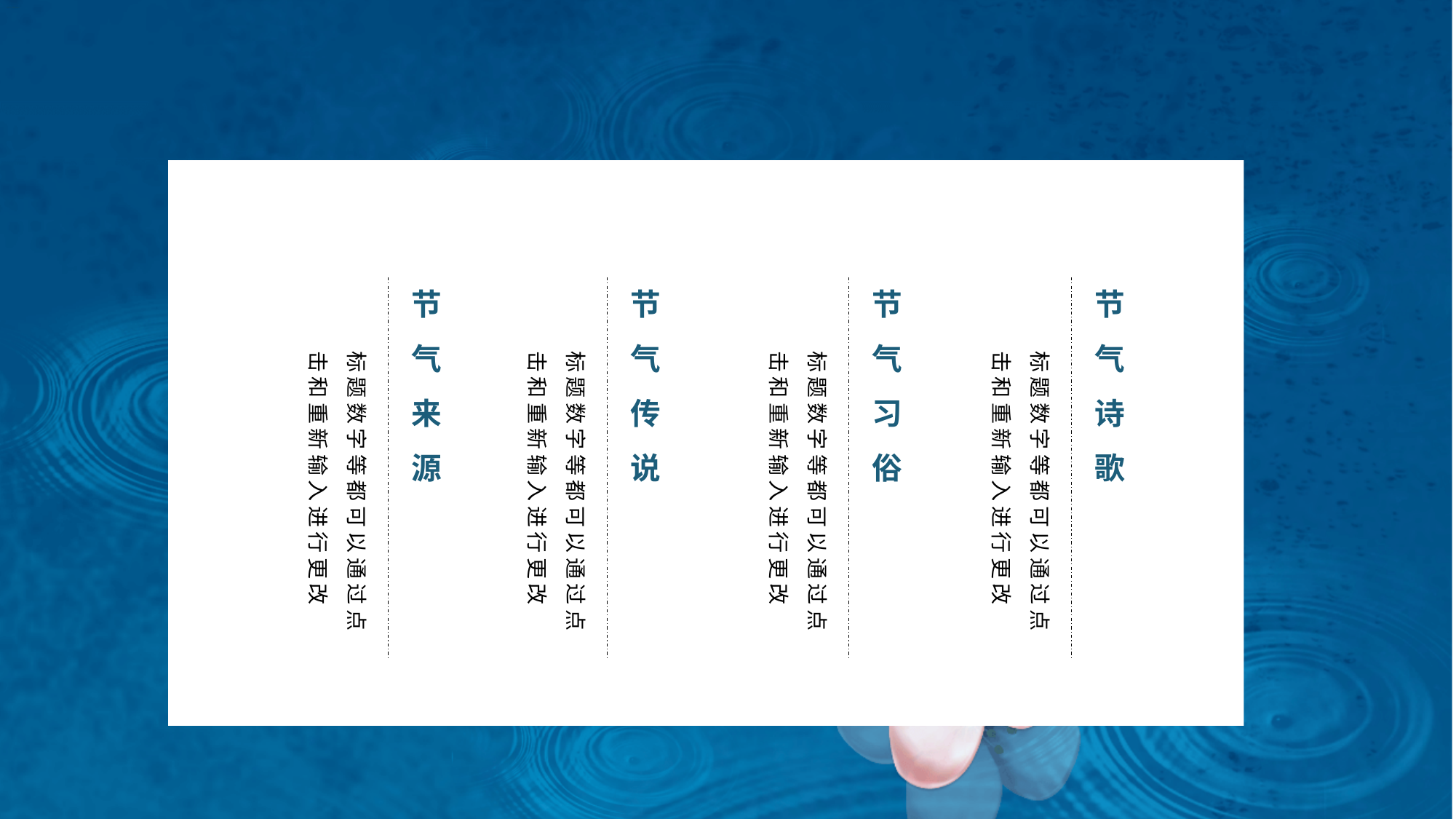

行业PPT模板http:///

https://www.ypppt.com/
节气来源
节气传说
节气习俗
节气诗歌
标题数字等都可以通过点击和重新输入进行更改

标题数字等都可以通过点击和重新输入进行更改

标题数字等都可以通过点击和重新输入进行更改

标题数字等都可以通过点击和重新输入进行更改